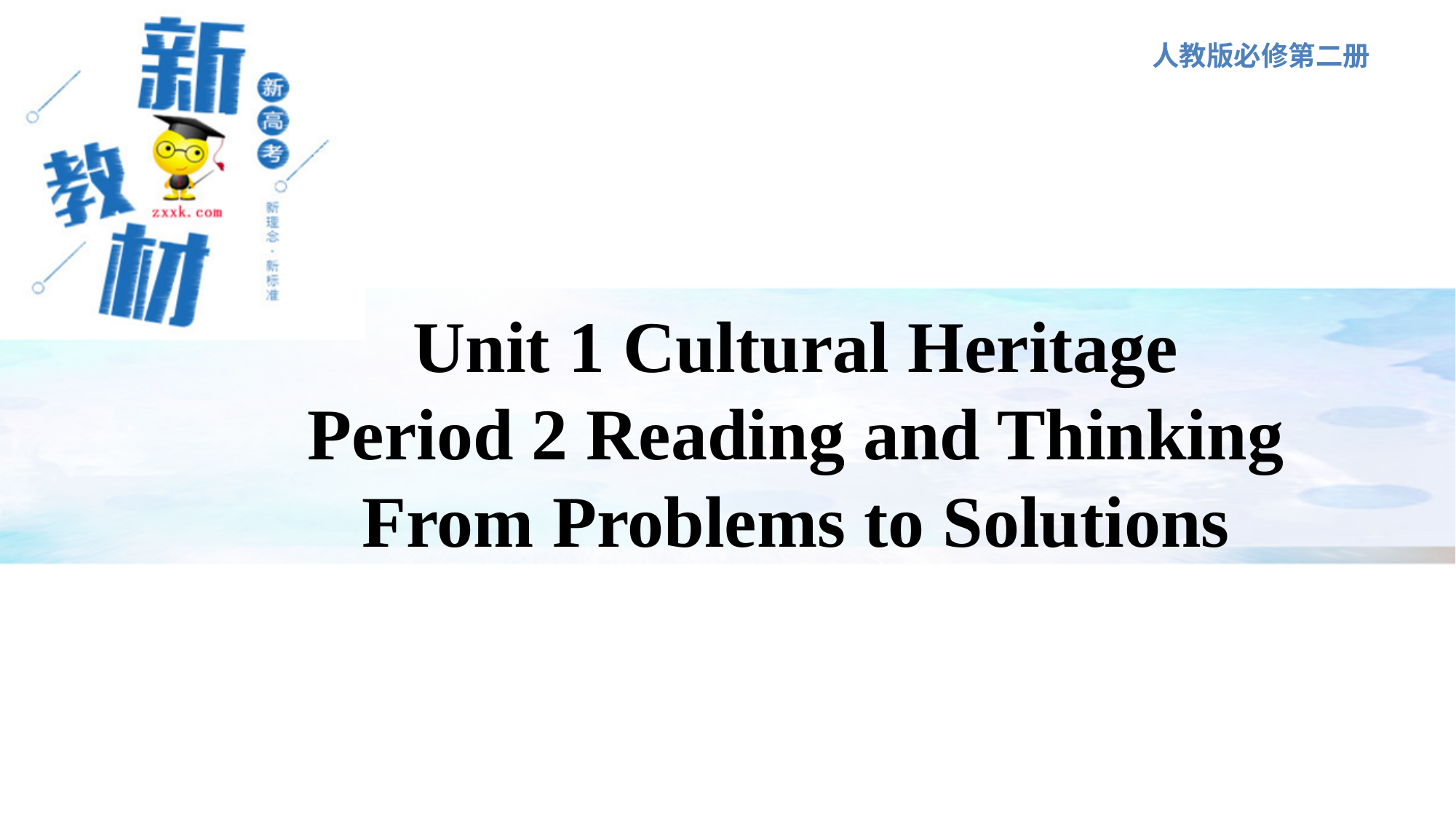

人教版必修第二册
Unit 1 Cultural Heritage
Period 2 Reading and Thinking
From Problems to Solutions